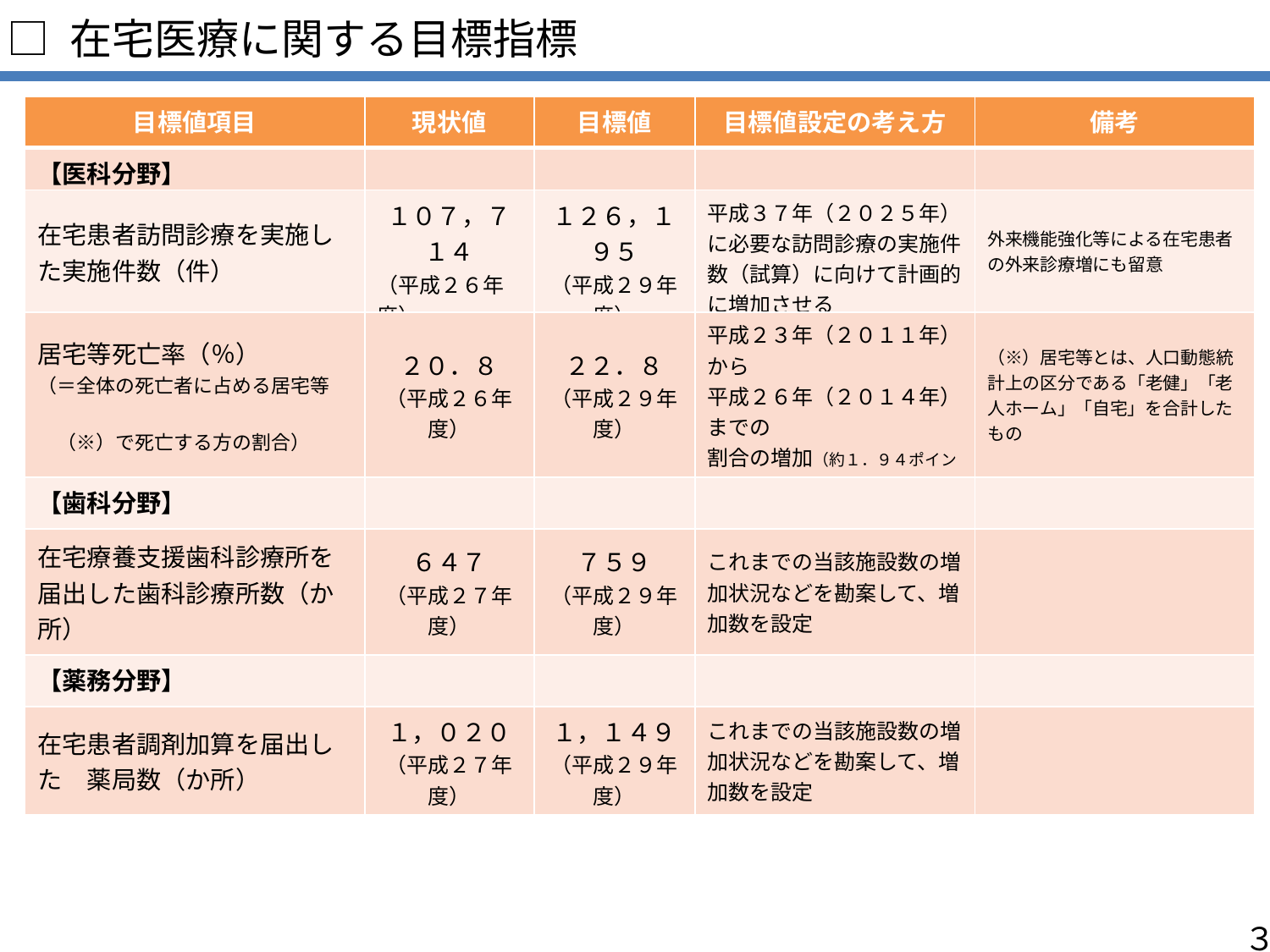

□ 在宅医療に関する目標指標

| 目標値項目 | 現状値 | 目標値 | 目標値設定の考え方 | 備考 |
| --- | --- | --- | --- | --- |
| 【医科分野】 |  |  |  |  |
| 在宅患者訪問診療を実施した実施件数（件） | １０７，７１４ （平成２６年度） | １２６，１９５ （平成２９年度） | 平成３７年（２０２５年）に必要な訪問診療の実施件数（試算）に向けて計画的に増加させる | 外来機能強化等による在宅患者の外来診療増にも留意 |
| 居宅等死亡率（％） （＝全体の死亡者に占める居宅等　　 　（※）で死亡する方の割合） | ２０．８ （平成２６年度） | ２２．８ （平成２９年度） | 平成２３年（２０１１年）から 平成２６年（２０１４年）までの 割合の増加（約１．９４ポイント）を上回る | （※）居宅等とは、人口動態統計上の区分である「老健」「老人ホーム」「自宅」を合計したもの |
| 【歯科分野】 |  |  |  |  |
| 在宅療養支援歯科診療所を届出した歯科診療所数（か所） | ６４７ （平成２７年度） | ７５９ （平成２９年度） | これまでの当該施設数の増加状況などを勘案して、増加数を設定 |  |
| 【薬務分野】 |  |  |  |  |
| 在宅患者調剤加算を届出した　薬局数（か所） | １，０２０ （平成２７年度） | １，１４９ （平成２９年度） | これまでの当該施設数の増加状況などを勘案して、増加数を設定 |  |
３